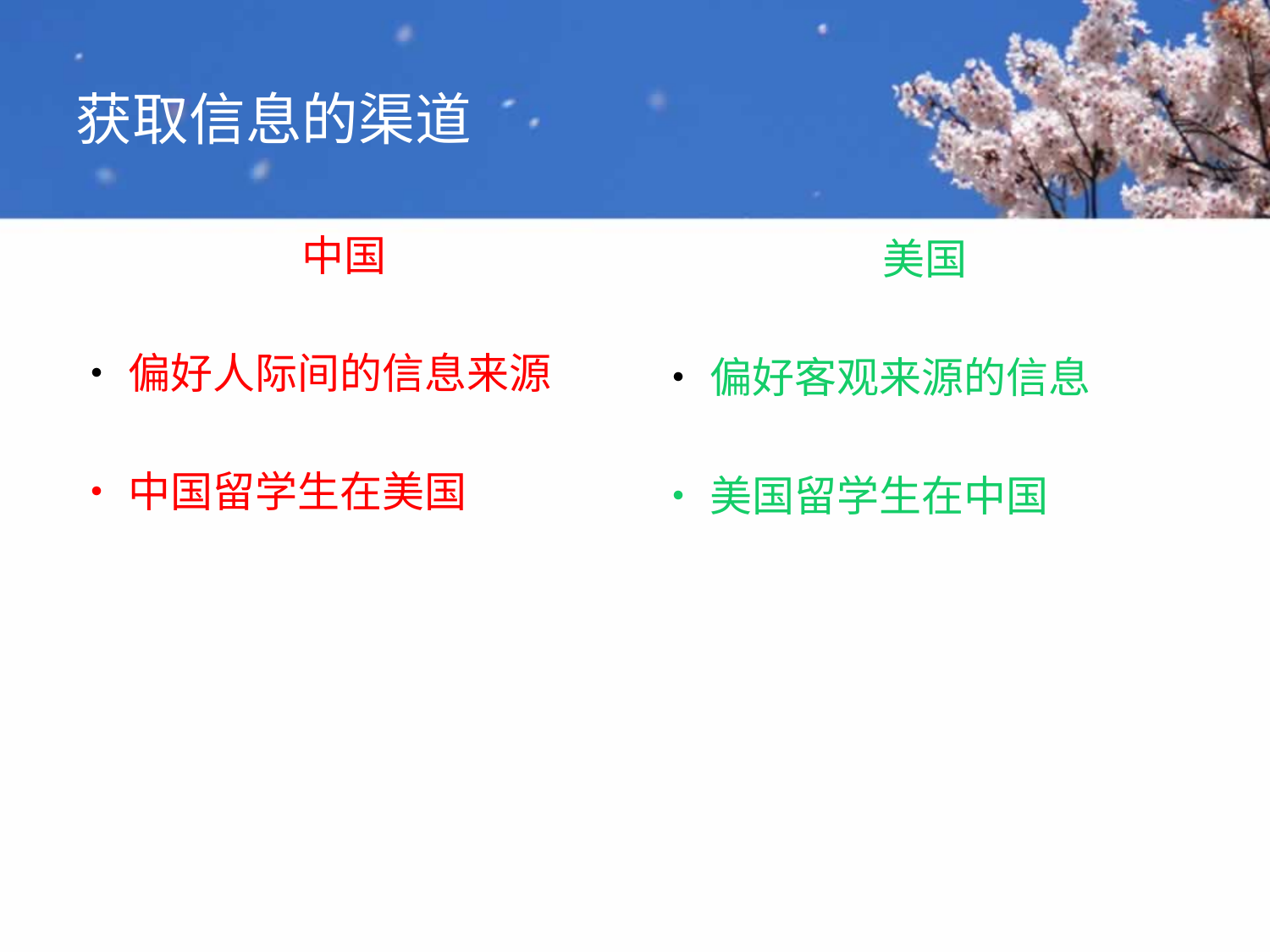

# 获取信息的渠道
中国

•偏好人际间的信息来源

•中国留学生在美国

美国

•偏好客观来源的信息

•美国留学生在中国